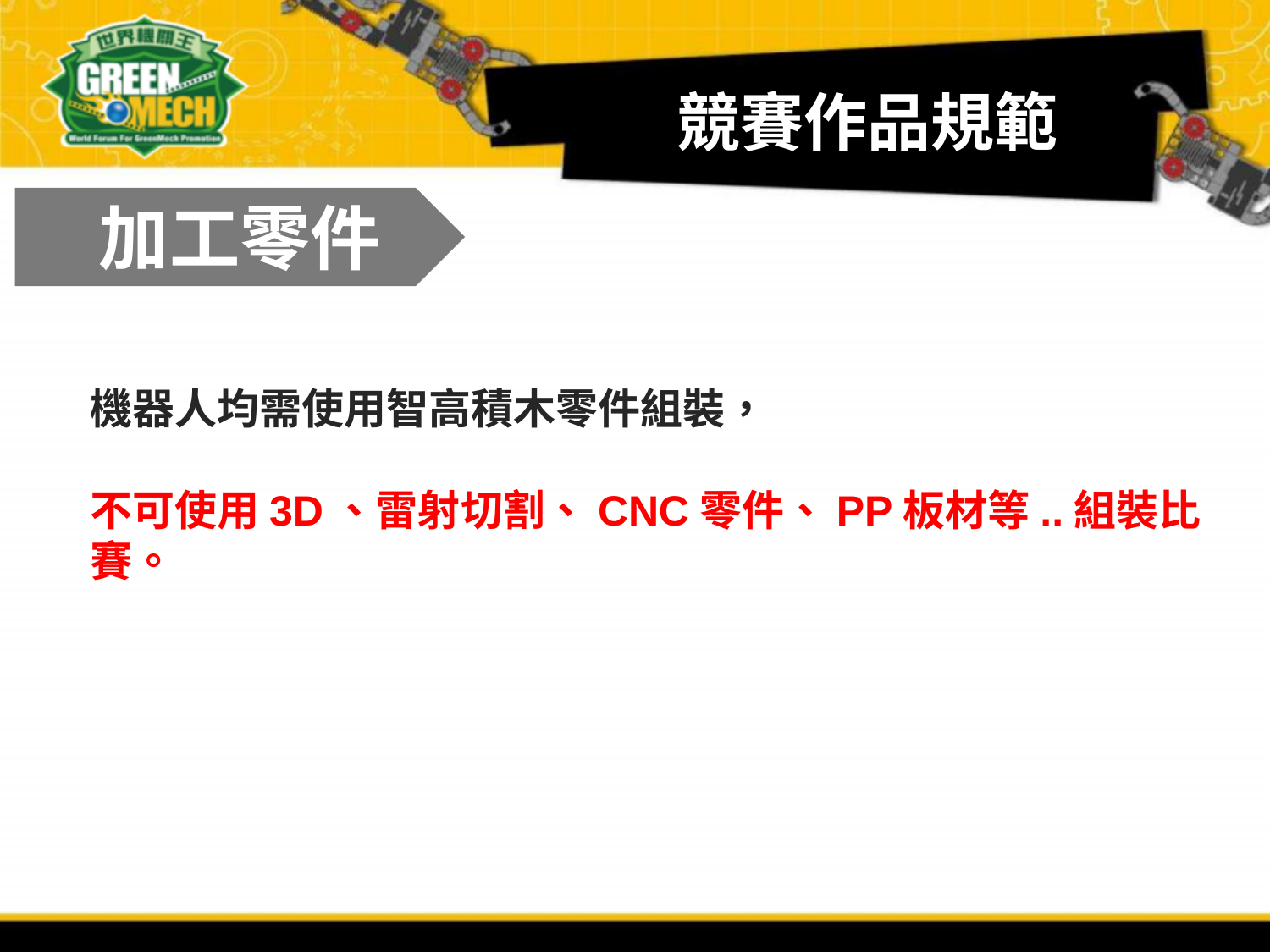

競賽作品規範

加工零件
機器人均需使用智高積木零件組裝，

不可使用3D、雷射切割、CNC零件、PP板材等..組裝比賽。